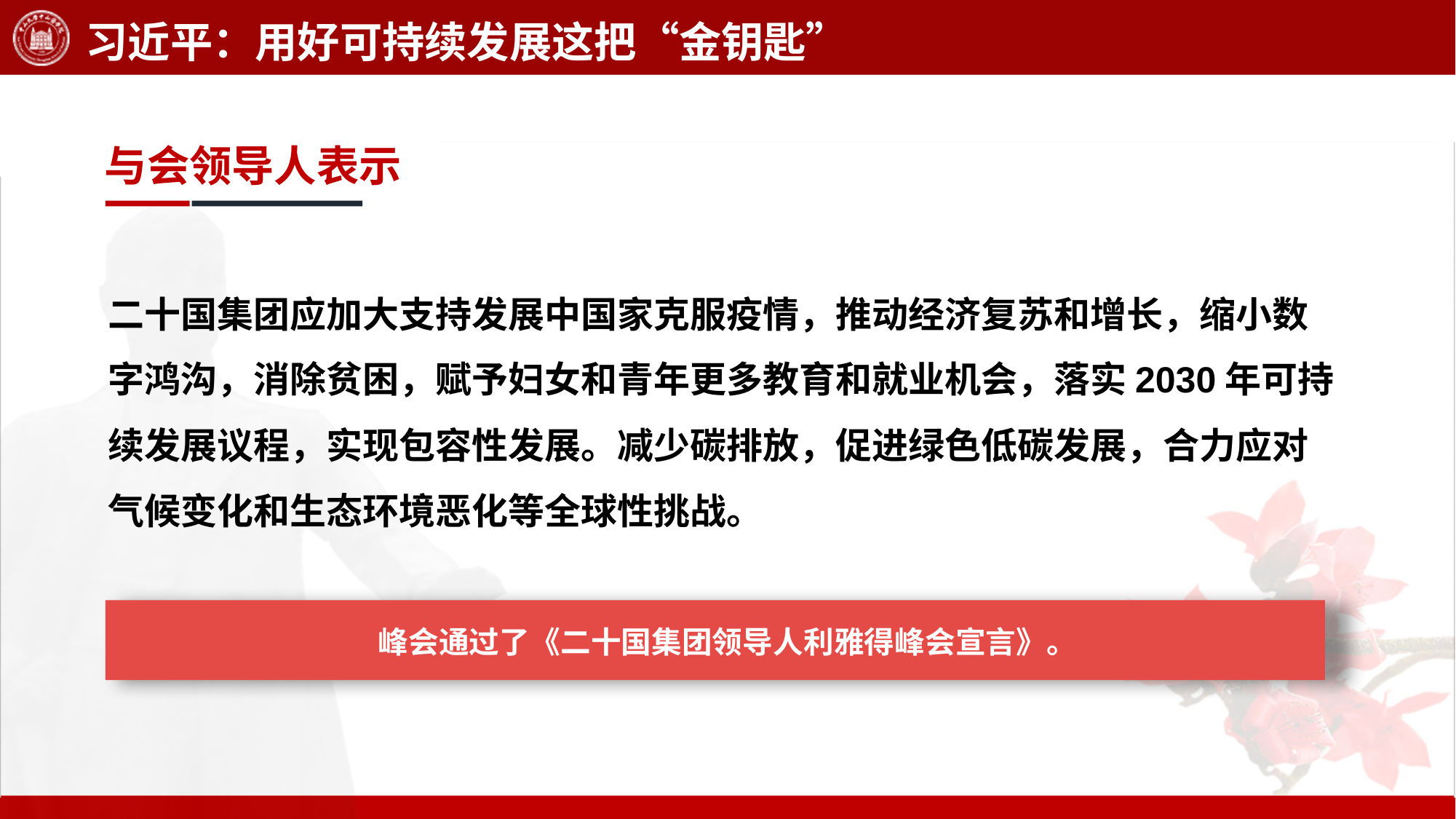

习近平：用好可持续发展这把“金钥匙”
与会领导人表示

二十国集团应加大支持发展中国家克服疫情，推动经济复苏和增长，缩小数字鸿沟，消除贫困，赋予妇女和青年更多教育和就业机会，落实2030年可持续发展议程，实现包容性发展。减少碳排放，促进绿色低碳发展，合力应对气候变化和生态环境恶化等全球性挑战。

峰会通过了《二十国集团领导人利雅得峰会宣言》。